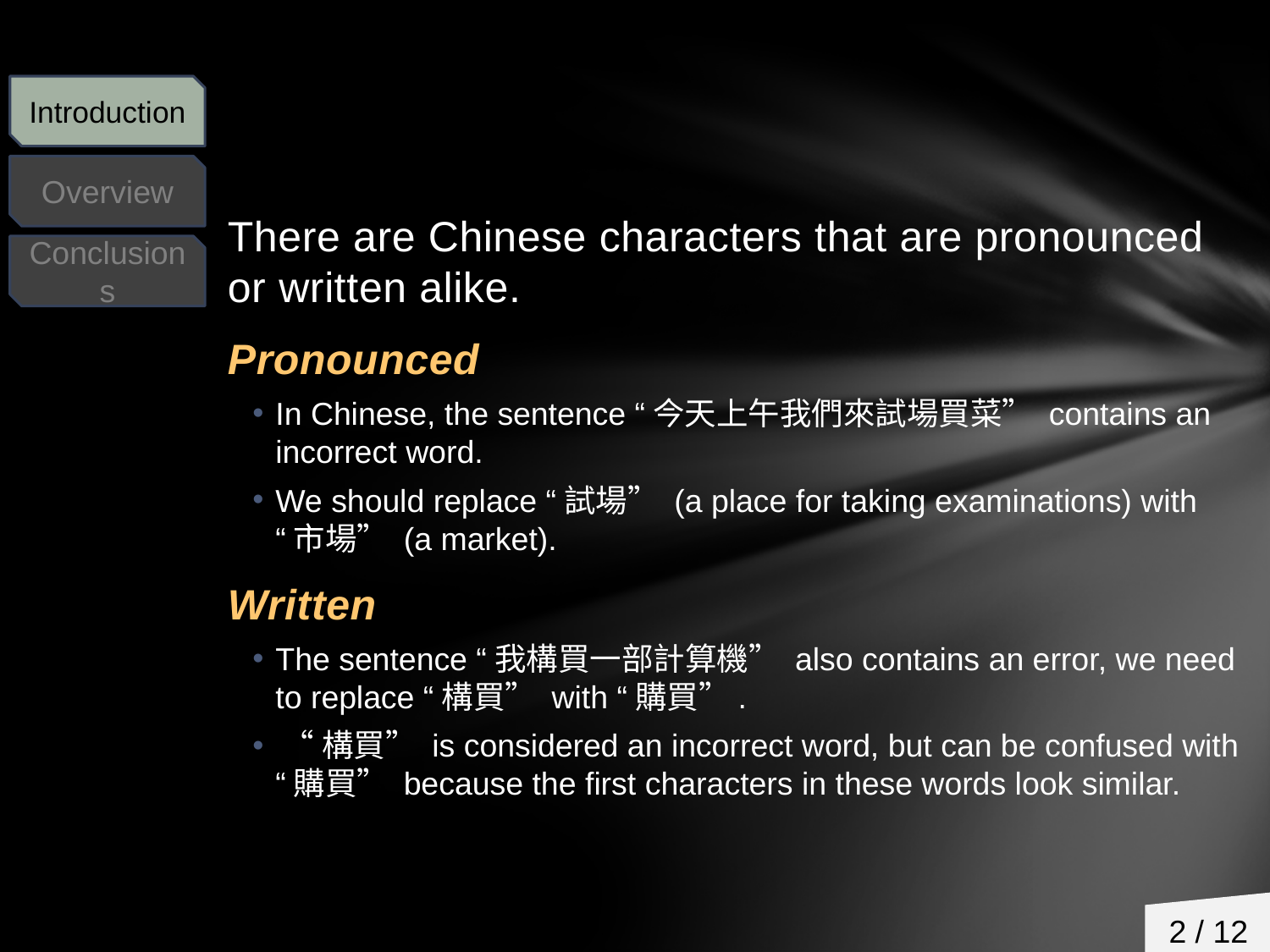

Introduction
Overview
There are Chinese characters that are pronounced or written alike.
Pronounced
In Chinese, the sentence “今天上午我們來試場買菜” contains an incorrect word.
We should replace “試場” (a place for taking examinations) with “市場” (a market).
Written
The sentence “我構買一部計算機” also contains an error, we need to replace “構買” with “購買”.
 “構買” is considered an incorrect word, but can be confused with “購買” because the first characters in these words look similar.
Conclusions
2 / 12